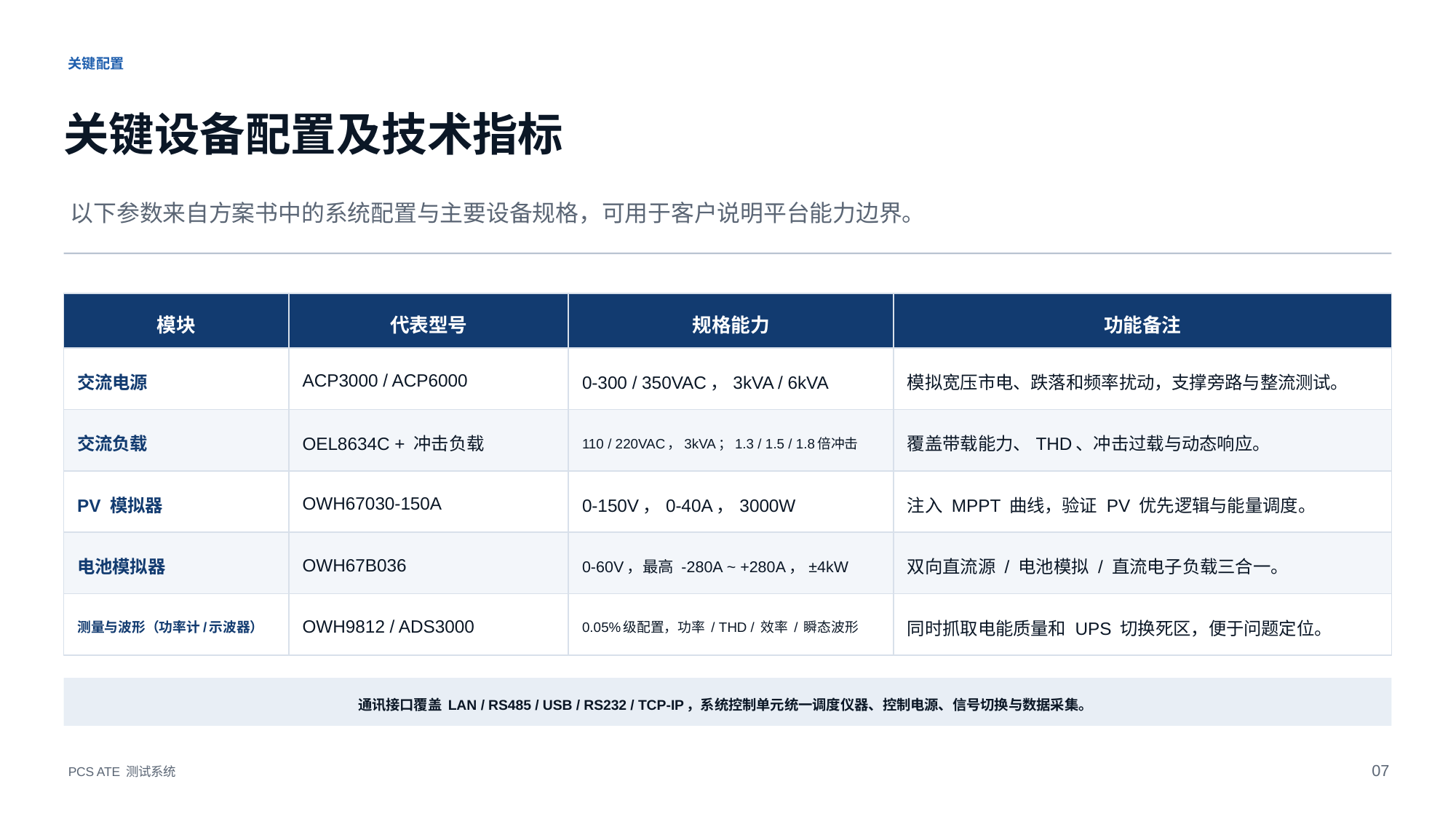

关键配置
关键设备配置及技术指标
以下参数来自方案书中的系统配置与主要设备规格，可用于客户说明平台能力边界。

模块
代表型号
规格能力
功能备注

交流电源
ACP3000 / ACP6000
0-300 / 350VAC，3kVA / 6kVA
模拟宽压市电、跌落和频率扰动，支撑旁路与整流测试。

交流负载
OEL8634C + 冲击负载
110 / 220VAC，3kVA；1.3 / 1.5 / 1.8倍冲击
覆盖带载能力、THD、冲击过载与动态响应。

PV 模拟器
OWH67030-150A
0-150V，0-40A，3000W
注入 MPPT 曲线，验证 PV 优先逻辑与能量调度。

电池模拟器
OWH67B036
0-60V，最高 -280A ~ +280A，±4kW
双向直流源 / 电池模拟 / 直流电子负载三合一。

测量与波形（功率计/示波器）
OWH9812 / ADS3000
0.05%级配置，功率 / THD / 效率 / 瞬态波形
同时抓取电能质量和 UPS 切换死区，便于问题定位。

通讯接口覆盖 LAN / RS485 / USB / RS232 / TCP-IP，系统控制单元统一调度仪器、控制电源、信号切换与数据采集。
PCS ATE 测试系统
07